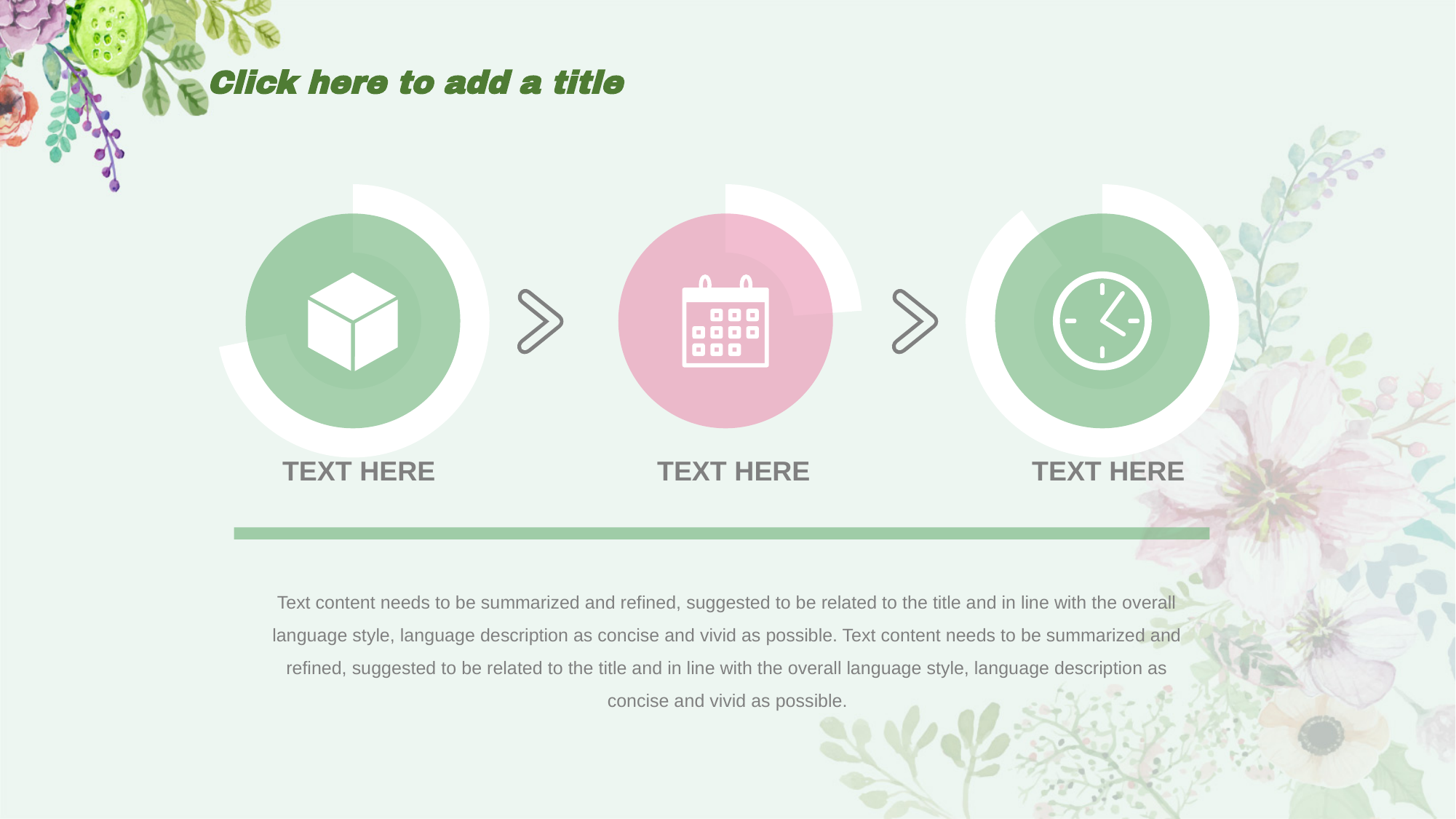

# Click here to add a title

### Chart

| Category | 销售额 |
|---|---|
| 第一季度 | 8.2 |
| 第二季度 | 3.2 |

### Chart

| Category | 销售额 |
|---|---|
| 第一季度 | 1.0 |
| 第二季度 | 3.2 |

### Chart

| Category | 销售额 |
|---|---|
| 第一季度 | 9.0 |
| 第二季度 | 1.0 |

TEXT HERE
TEXT HERE
TEXT HERE

Text content needs to be summarized and refined, suggested to be related to the title and in line with the overall language style, language description as concise and vivid as possible. Text content needs to be summarized and refined, suggested to be related to the title and in line with the overall language style, language description as concise and vivid as possible.